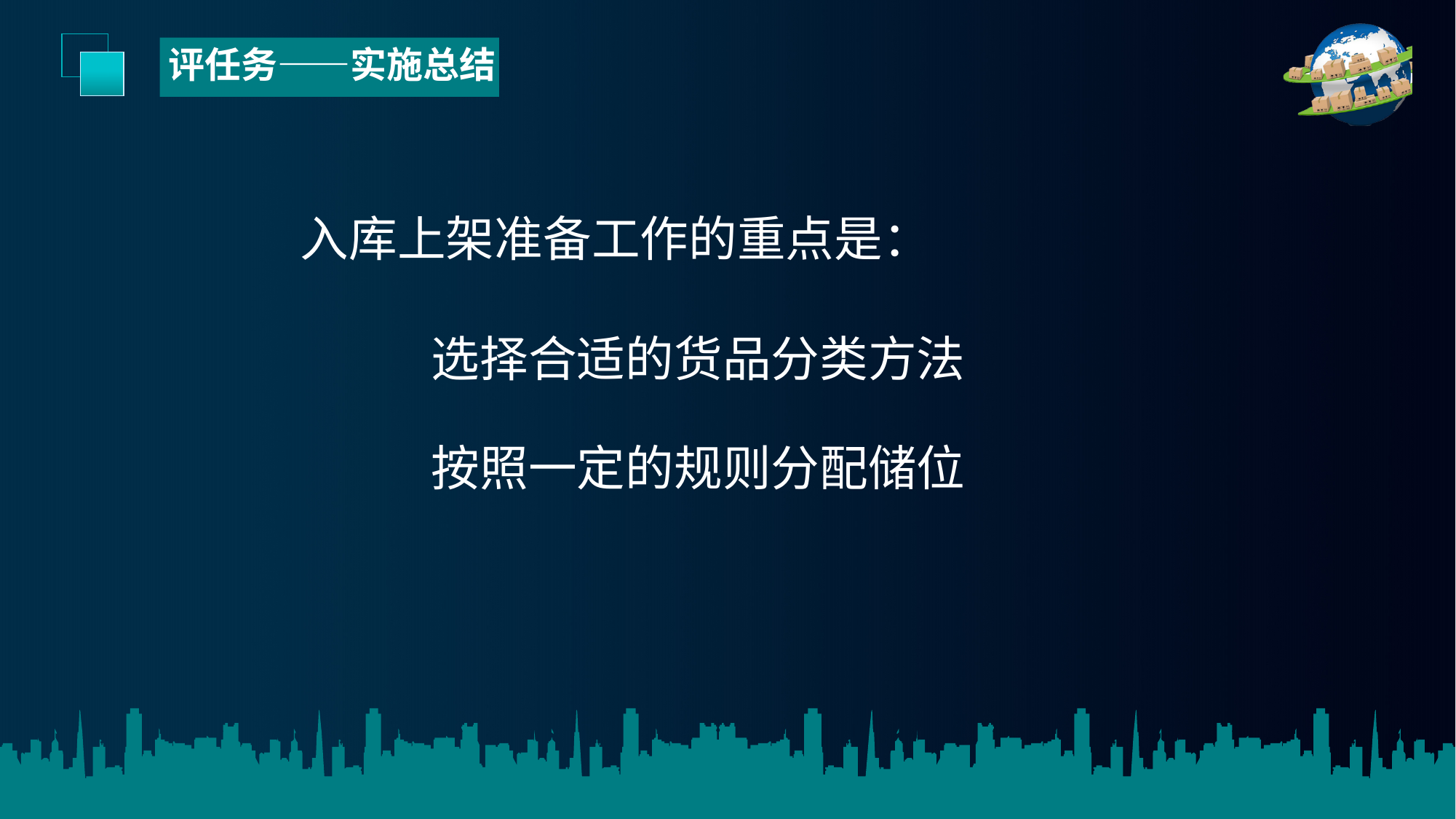

评任务——实施总结

入库上架准备工作的重点是：
选择合适的货品分类方法
按照一定的规则分配储位